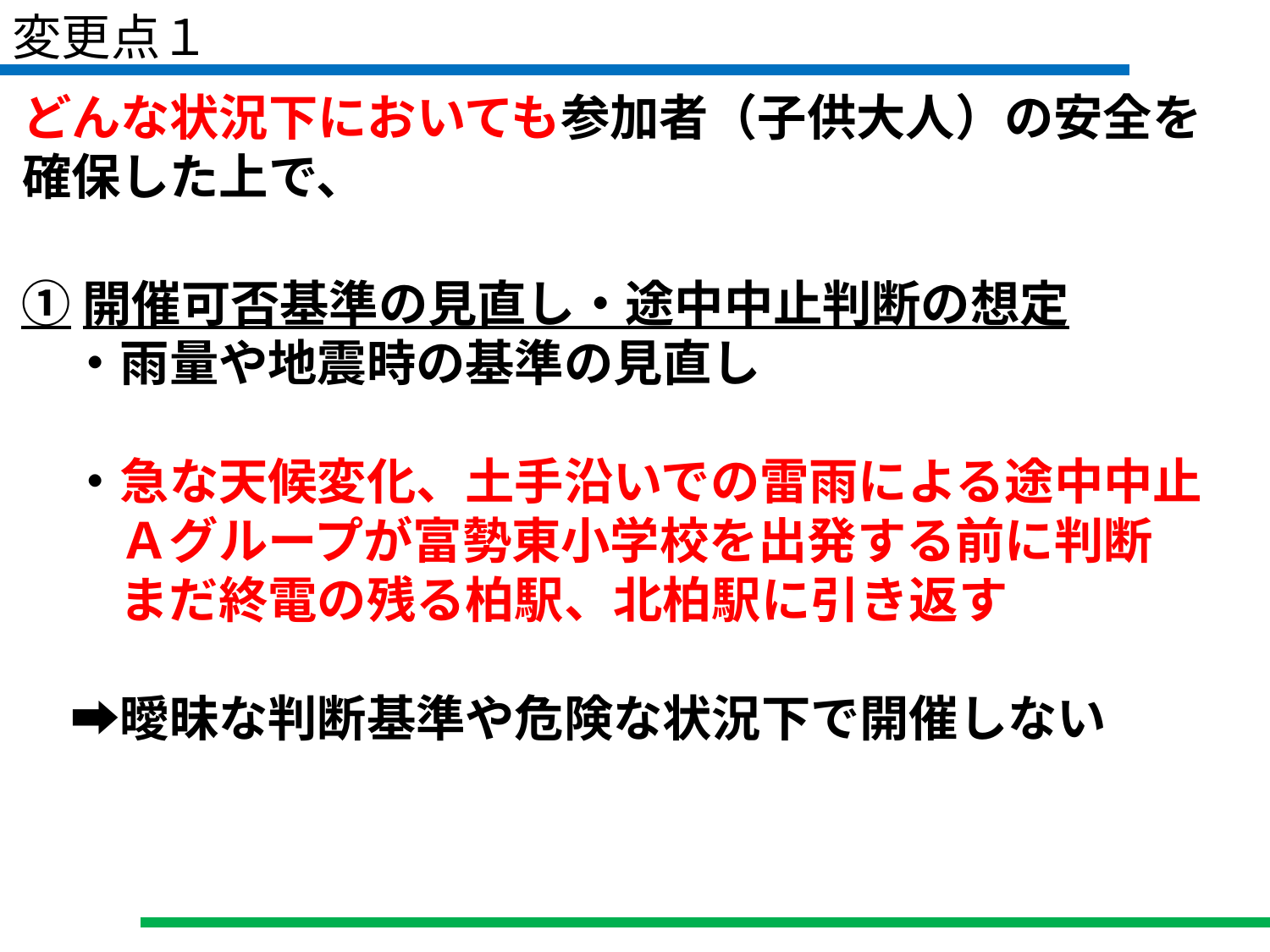

変更点１
どんな状況下においても参加者（子供大人）の安全を確保した上で、

①開催可否基準の見直し・途中中止判断の想定
　・雨量や地震時の基準の見直し

　・急な天候変化、土手沿いでの雷雨による途中中止
　　Ａグループが富勢東小学校を出発する前に判断
　　まだ終電の残る柏駅、北柏駅に引き返す

　➡曖昧な判断基準や危険な状況下で開催しない